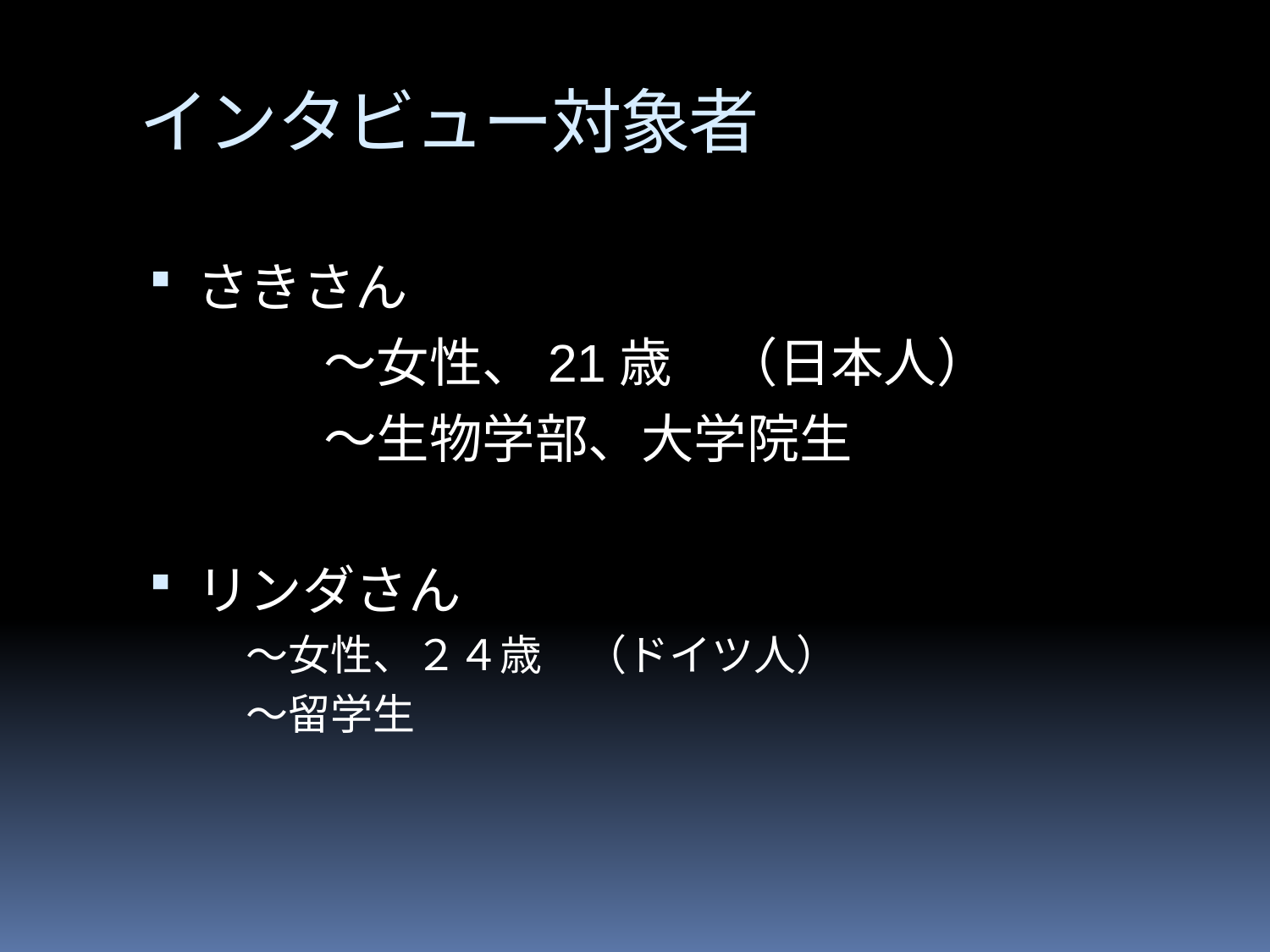

# インタビュー対象者
さきさん
		～女性、21歳　（日本人）
		～生物学部、大学院生

リンダさん
～女性、２４歳　（ドイツ人）
～留学生